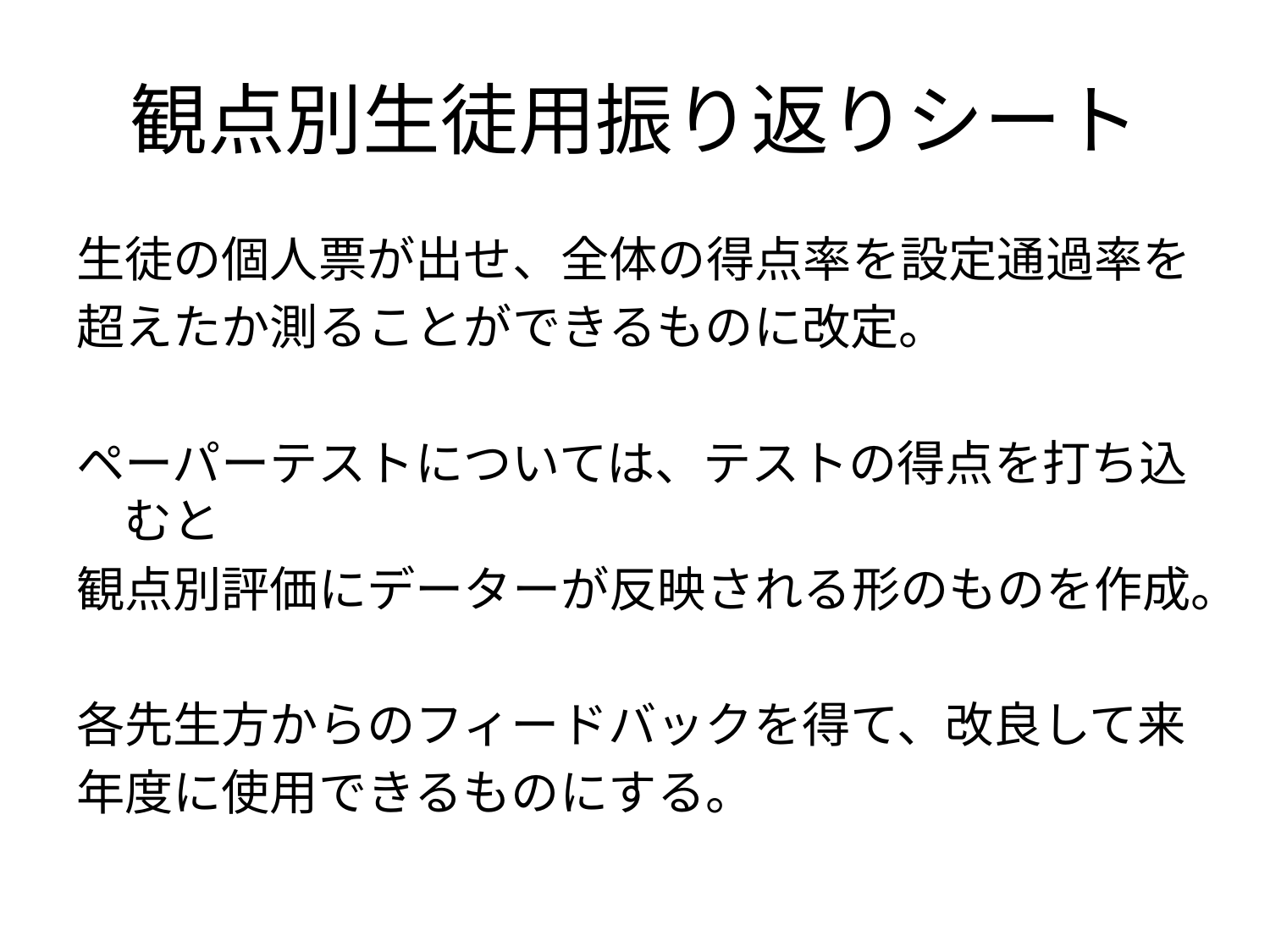

# 観点別生徒用振り返りシート
生徒の個人票が出せ、全体の得点率を設定通過率を
超えたか測ることができるものに改定。

ペーパーテストについては、テストの得点を打ち込むと
観点別評価にデーターが反映される形のものを作成。

各先生方からのフィードバックを得て、改良して来
年度に使用できるものにする。